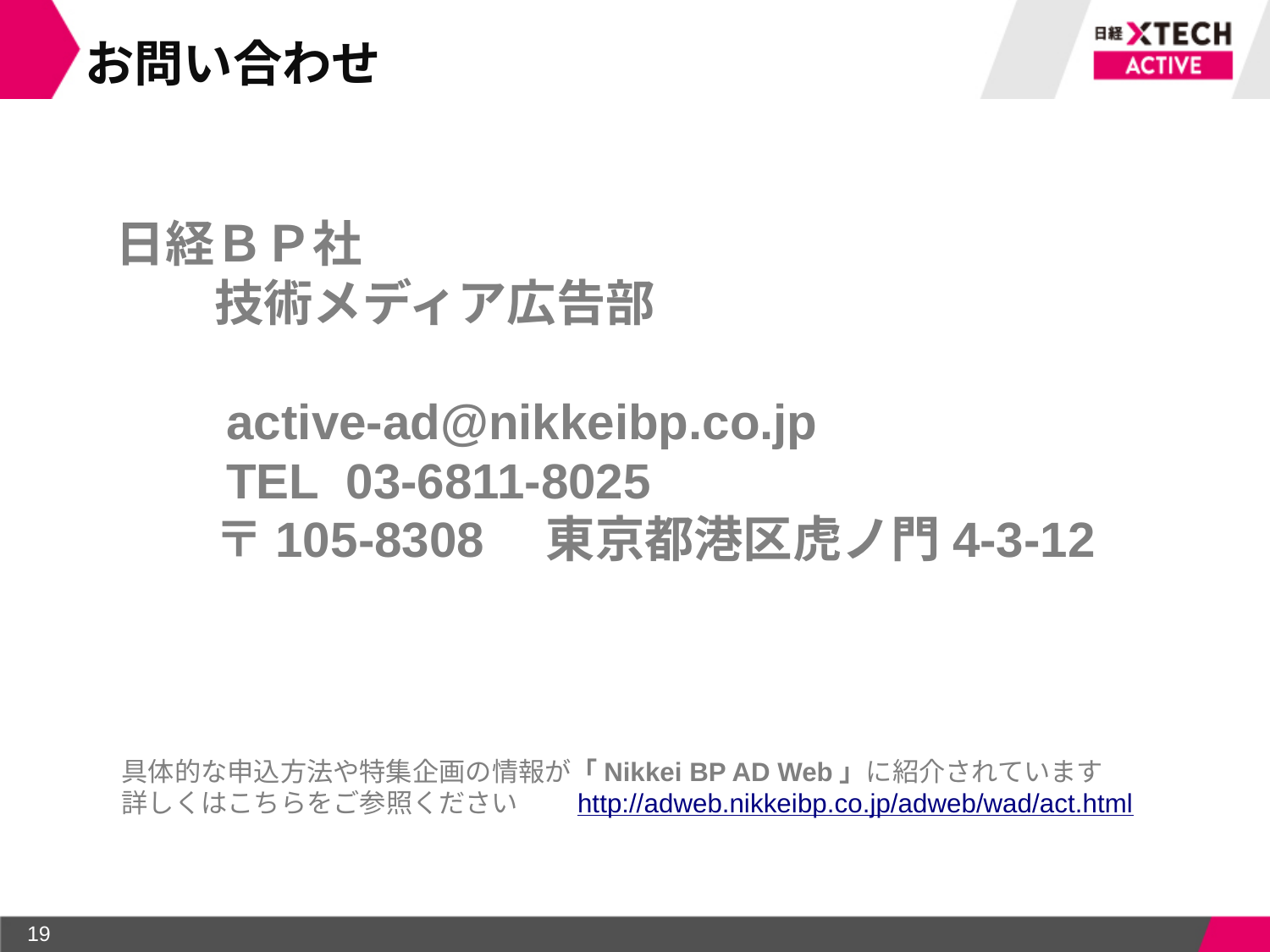

お問い合わせ
日経ＢＰ社
　　技術メディア広告部
　　active-ad@nikkeibp.co.jp
　　TEL  03-6811-8025
　　〒105-8308　東京都港区虎ノ門4-3-12
具体的な申込方法や特集企画の情報が「Nikkei BP AD Web」に紹介されています
詳しくはこちらをご参照ください　　http://adweb.nikkeibp.co.jp/adweb/wad/act.html
19